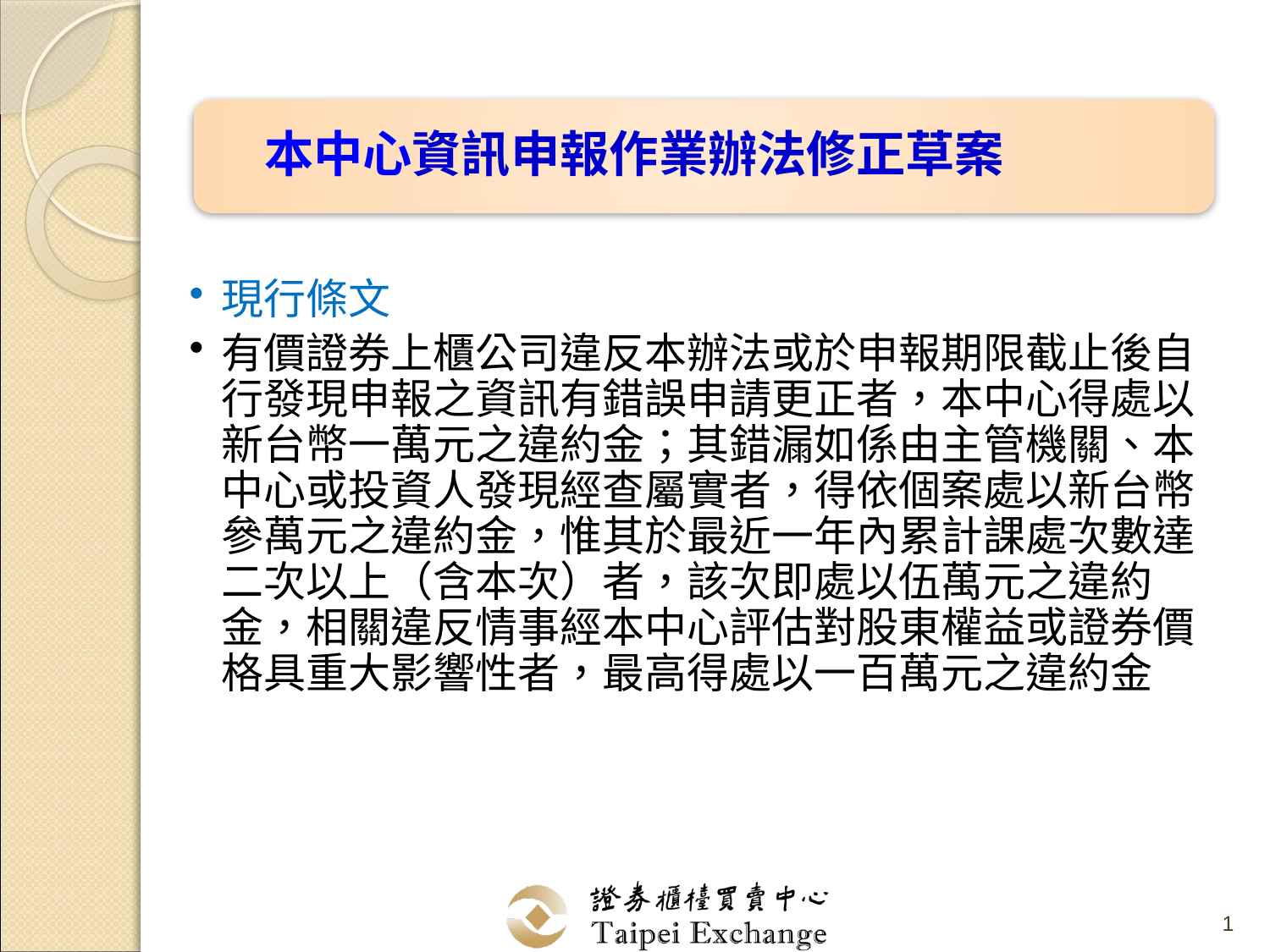

本中心資訊申報作業辦法修正草案

現行條文
有價證券上櫃公司違反本辦法或於申報期限截止後自行發現申報之資訊有錯誤申請更正者，本中心得處以新台幣一萬元之違約金；其錯漏如係由主管機關、本中心或投資人發現經查屬實者，得依個案處以新台幣參萬元之違約金，惟其於最近一年內累計課處次數達二次以上（含本次）者，該次即處以伍萬元之違約金，相關違反情事經本中心評估對股東權益或證券價格具重大影響性者，最高得處以一百萬元之違約金

1